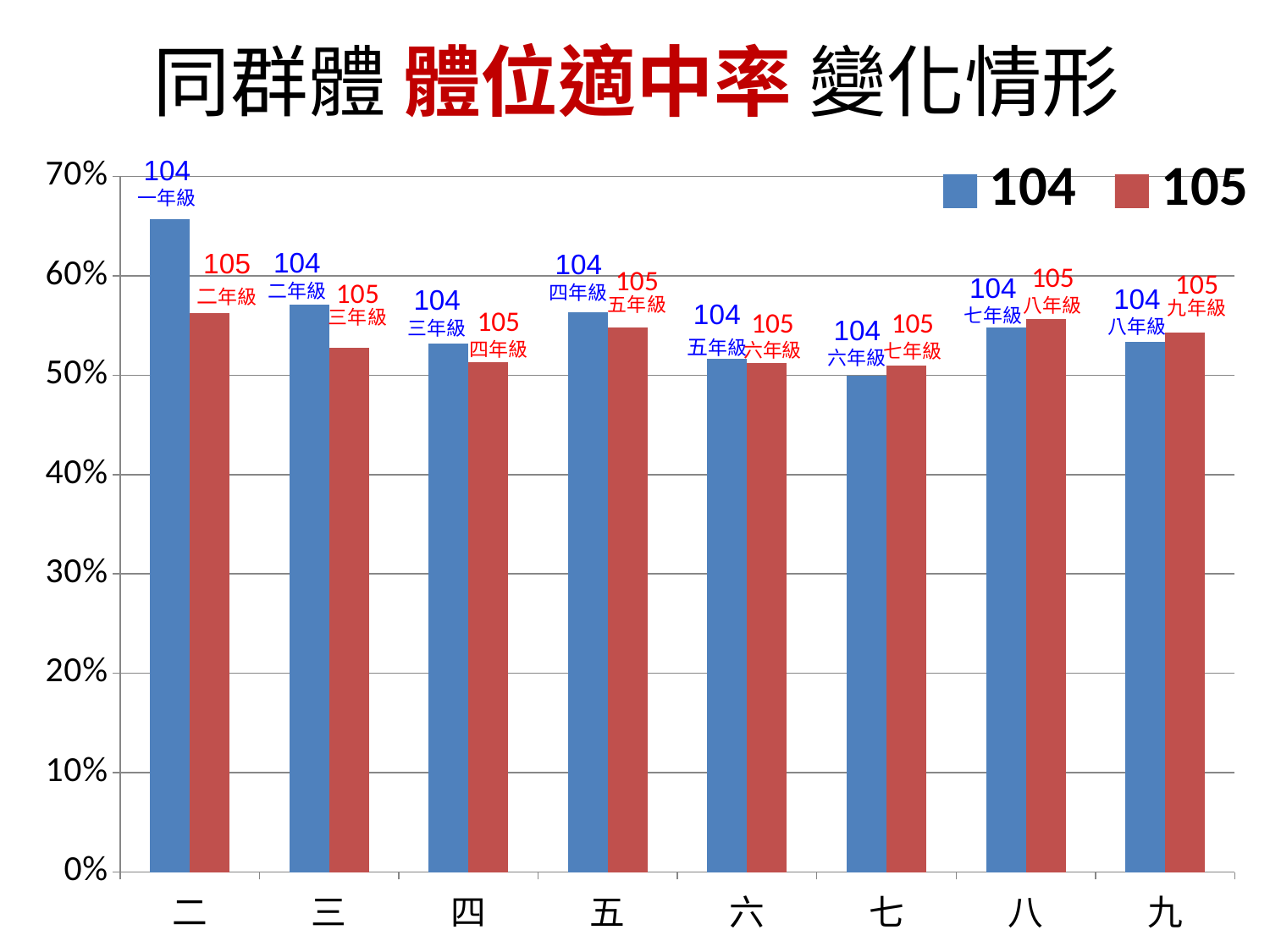

# 同群體 體位適中率 變化情形

### Chart

| Category |  |  |
|---|---|---|
| 二 | 0.6570945945945946 | 0.5625 |
| 三 | 0.570957095709571 | 0.5275459098497496 |
| 四 | 0.5320197044334976 | 0.5129032258064516 |
| 五 | 0.5631229235880398 | 0.5477386934673367 |
| 六 | 0.5166666666666667 | 0.5123558484349259 |
| 七 | 0.49922958397534667 | 0.5092879256965944 |
| 八 | 0.5477239353891337 | 0.5565345080763583 |
| 九 | 0.5332348596750369 | 0.5428994082840237 |
104
一年級
104
二年級
104
四年級
105
八年級
104
七年級
104
八年級
104
三年級
105
四年級
105
六年級
105
七年級
104
六年級